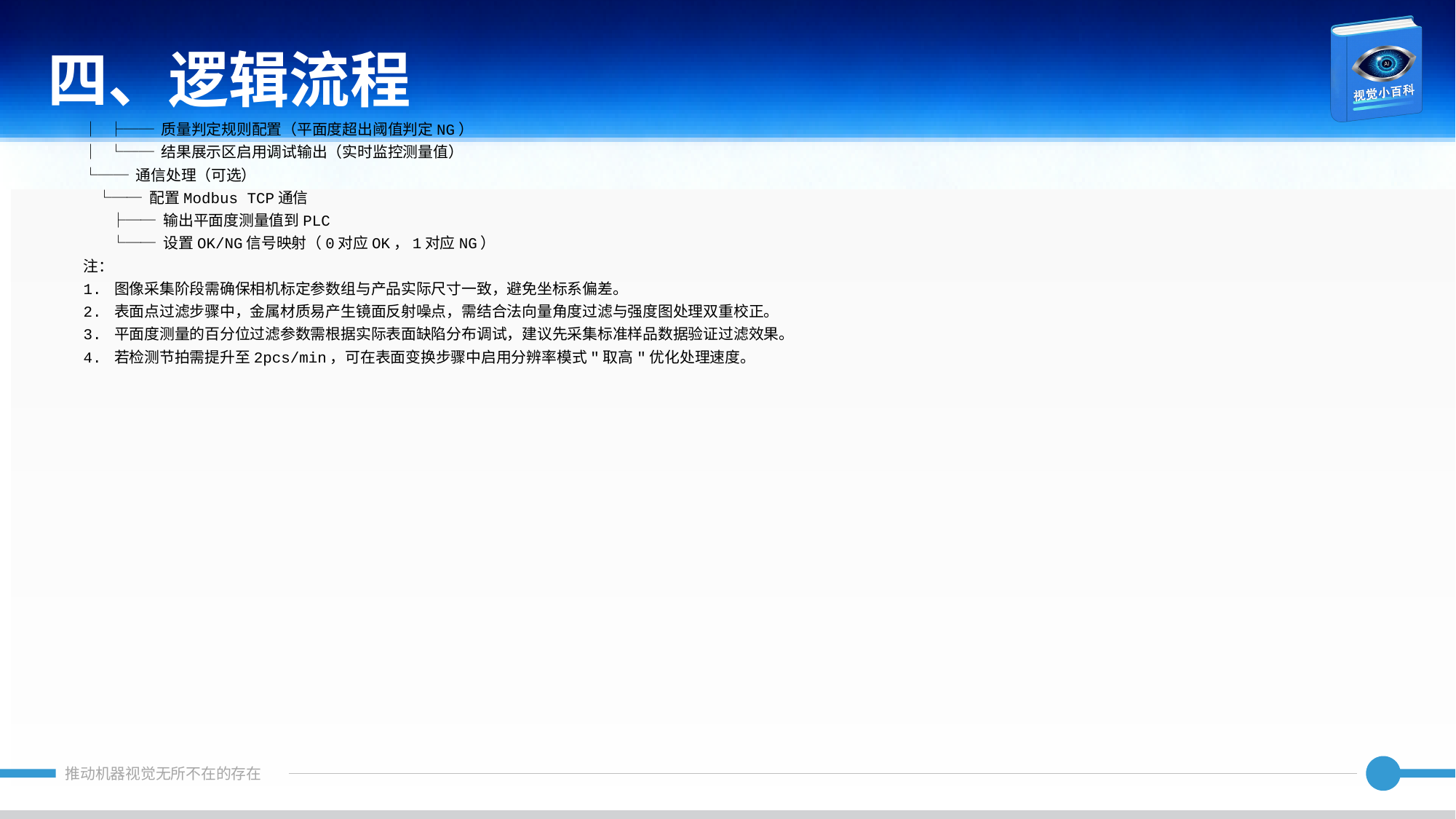

四、逻辑流程

│   ├── 质量判定规则配置（平面度超出阈值判定NG）
│   └── 结果展示区启用调试输出（实时监控测量值）
└── 通信处理（可选）
    └── 配置Modbus TCP通信
        ├── 输出平面度测量值到PLC
        └── 设置OK/NG信号映射（0对应OK，1对应NG）
注：
1. 图像采集阶段需确保相机标定参数组与产品实际尺寸一致，避免坐标系偏差。
2. 表面点过滤步骤中，金属材质易产生镜面反射噪点，需结合法向量角度过滤与强度图处理双重校正。
3. 平面度测量的百分位过滤参数需根据实际表面缺陷分布调试，建议先采集标准样品数据验证过滤效果。
4. 若检测节拍需提升至2pcs/min，可在表面变换步骤中启用分辨率模式"取高"优化处理速度。
9